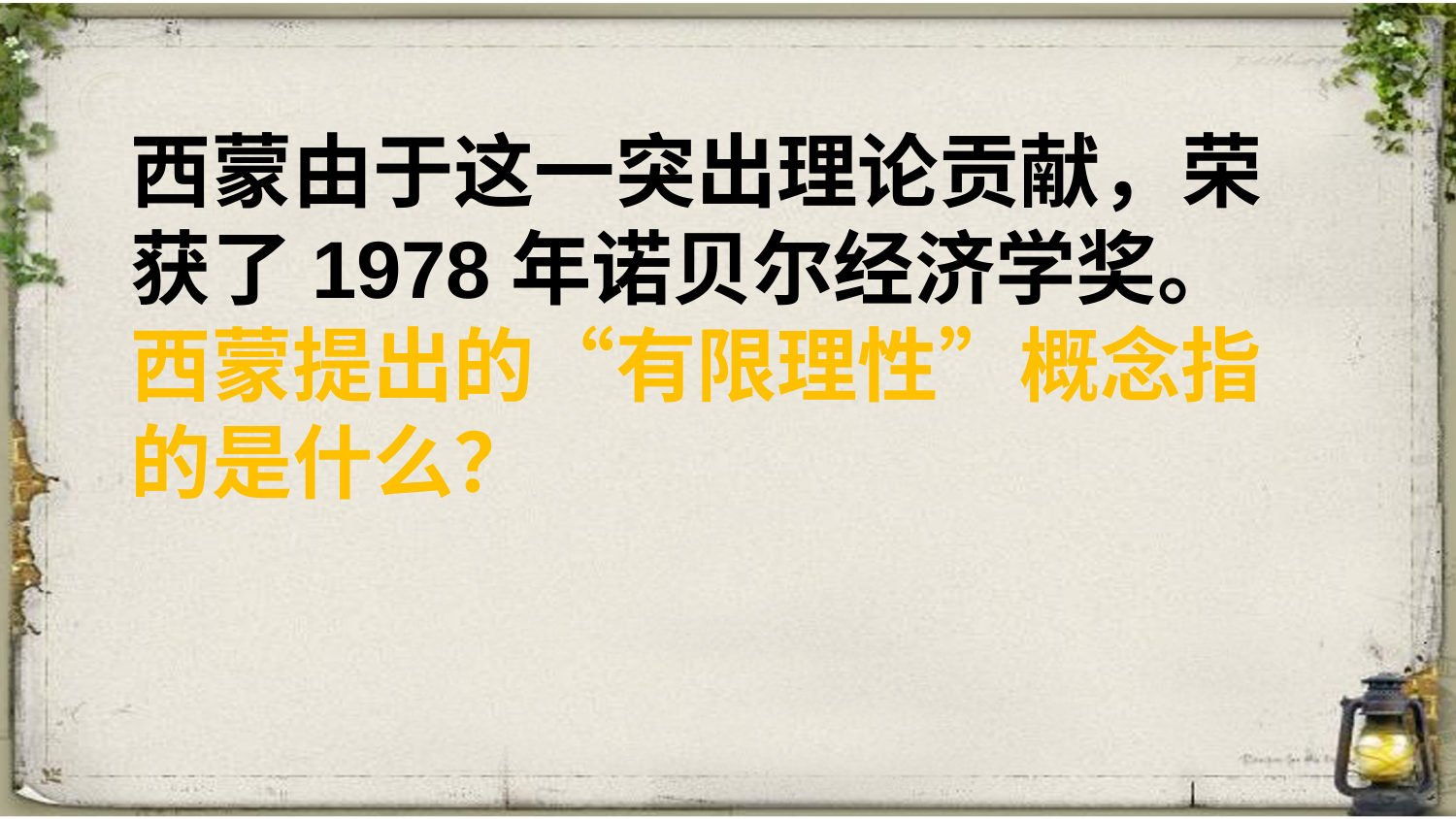

西蒙由于这一突出理论贡献，荣获了1978年诺贝尔经济学奖。
西蒙提出的“有限理性”概念指的是什么？